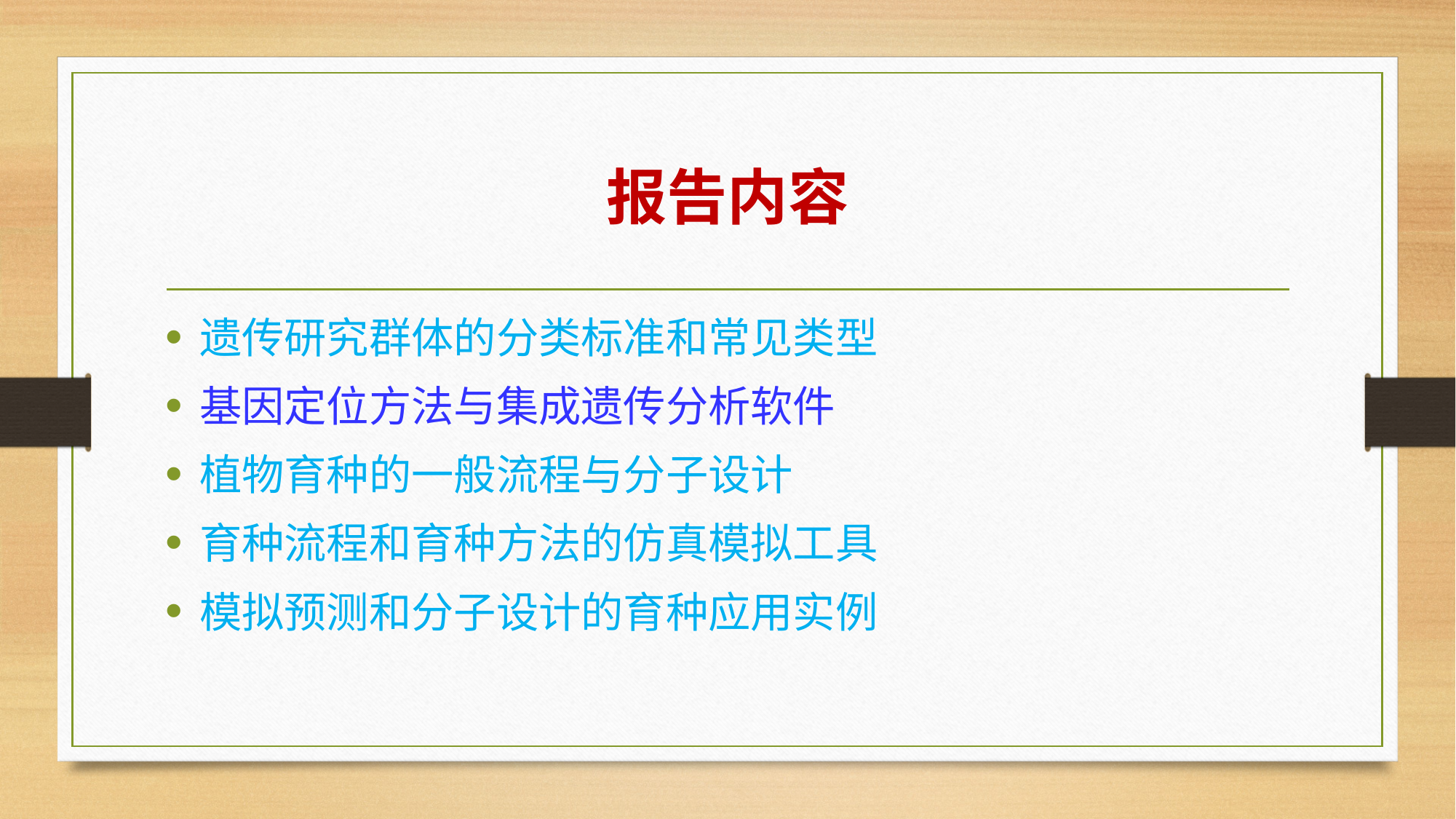

# 报告内容
遗传研究群体的分类标准和常见类型
基因定位方法与集成遗传分析软件
植物育种的一般流程与分子设计
育种流程和育种方法的仿真模拟工具
模拟预测和分子设计的育种应用实例